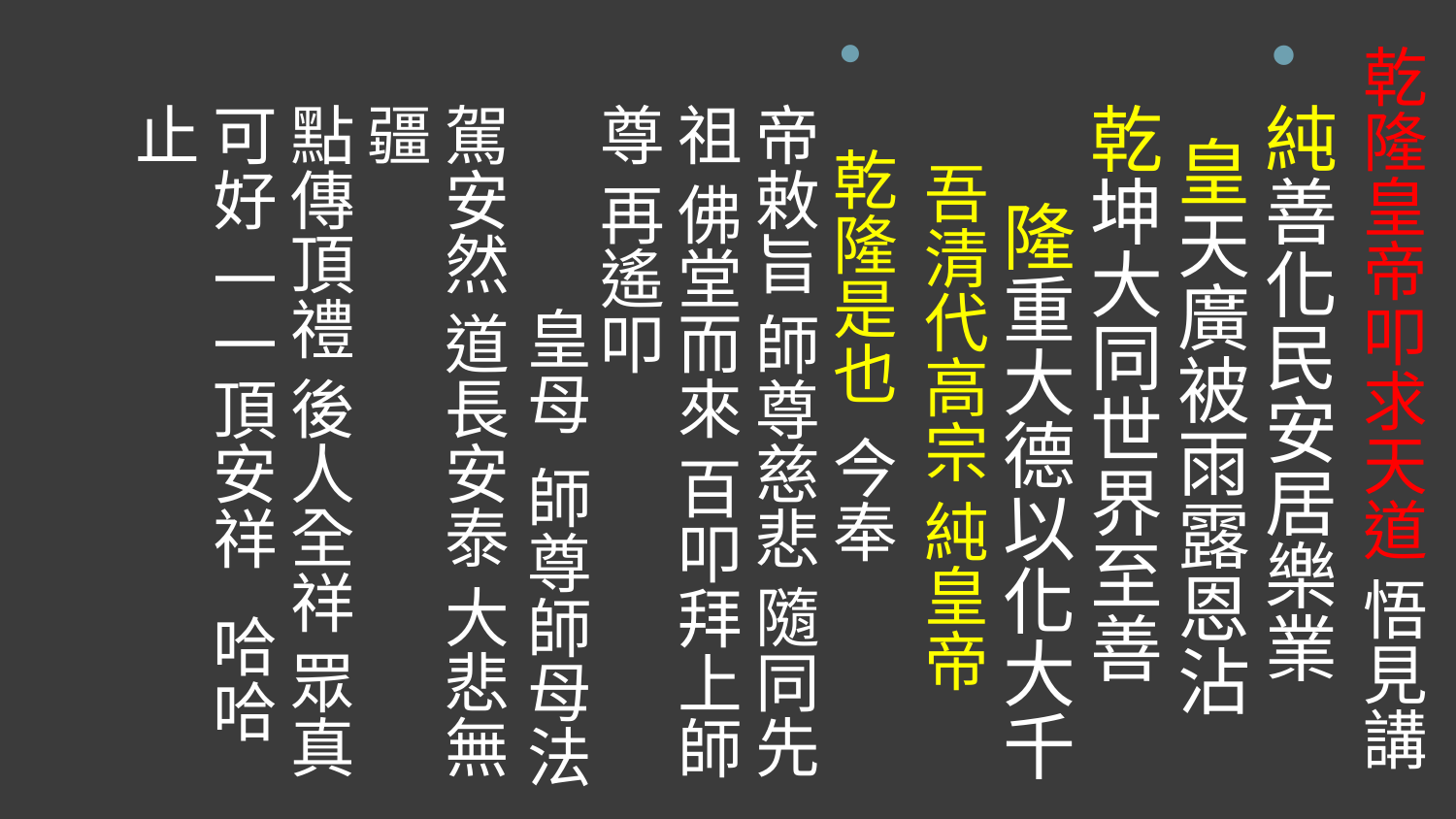

純善化民安居樂業         皇天廣被雨露恩沾
乾坤大同世界至善             隆重大德以化大千
    吾清代高宗 純皇帝
  乾隆是也  今奉
帝敕旨 師尊慈悲 隨同先祖 佛堂而來 百叩拜上師尊 再遙叩                                           皇母  師尊師母法駕安然 道長安泰 大悲無疆
點傳頂禮 後人全祥 眾真可好 一一頂安祥   哈哈止

# 乾隆皇帝叩求天道 悟見講